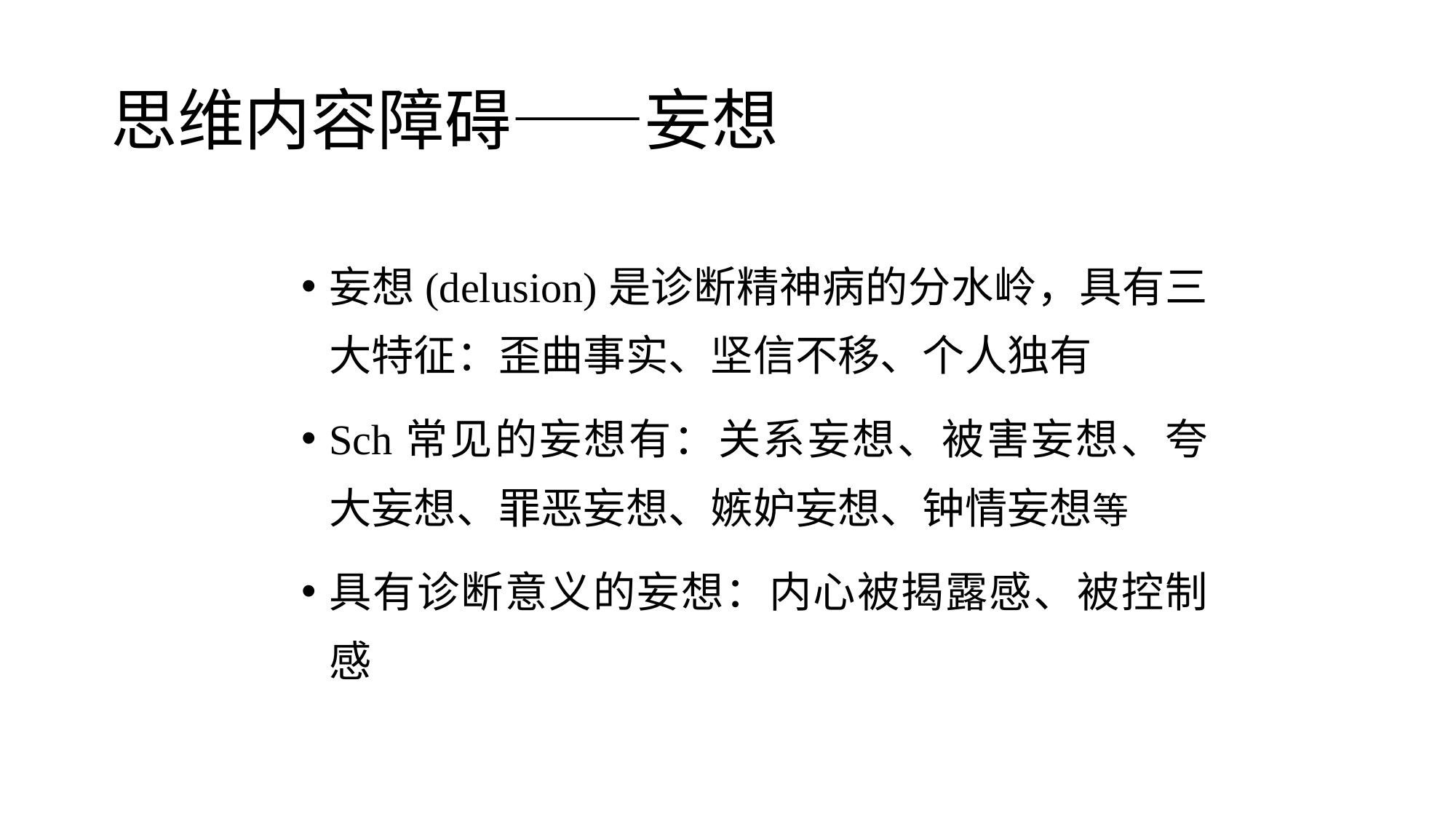

# 思维内容障碍——妄想
妄想(delusion)是诊断精神病的分水岭，具有三大特征：歪曲事实、坚信不移、个人独有
Sch常见的妄想有：关系妄想、被害妄想、夸大妄想、罪恶妄想、嫉妒妄想、钟情妄想等
具有诊断意义的妄想：内心被揭露感、被控制感
16